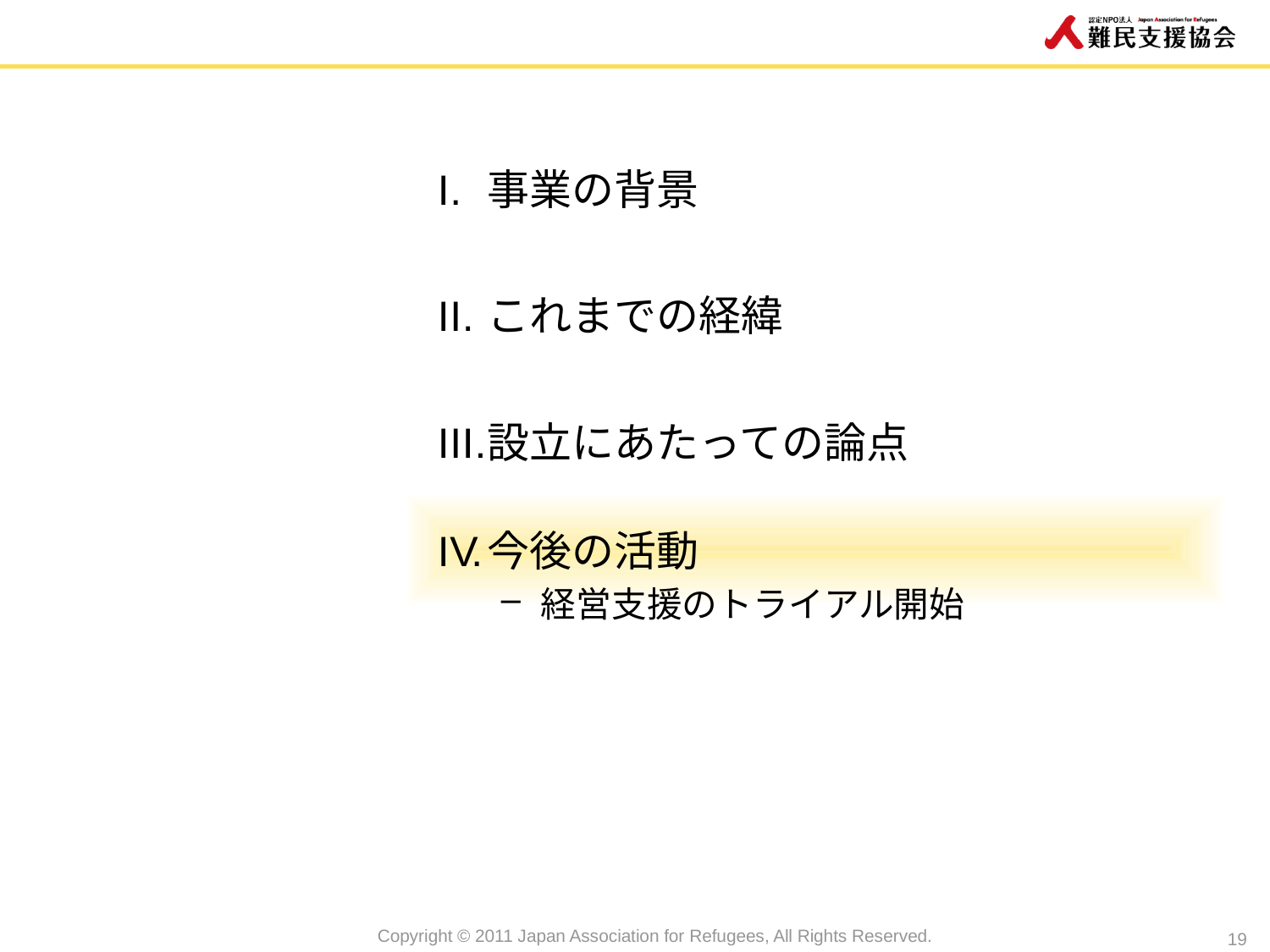

事業の背景

これまでの経緯

設立にあたっての論点

今後の活動
経営支援のトライアル開始

19